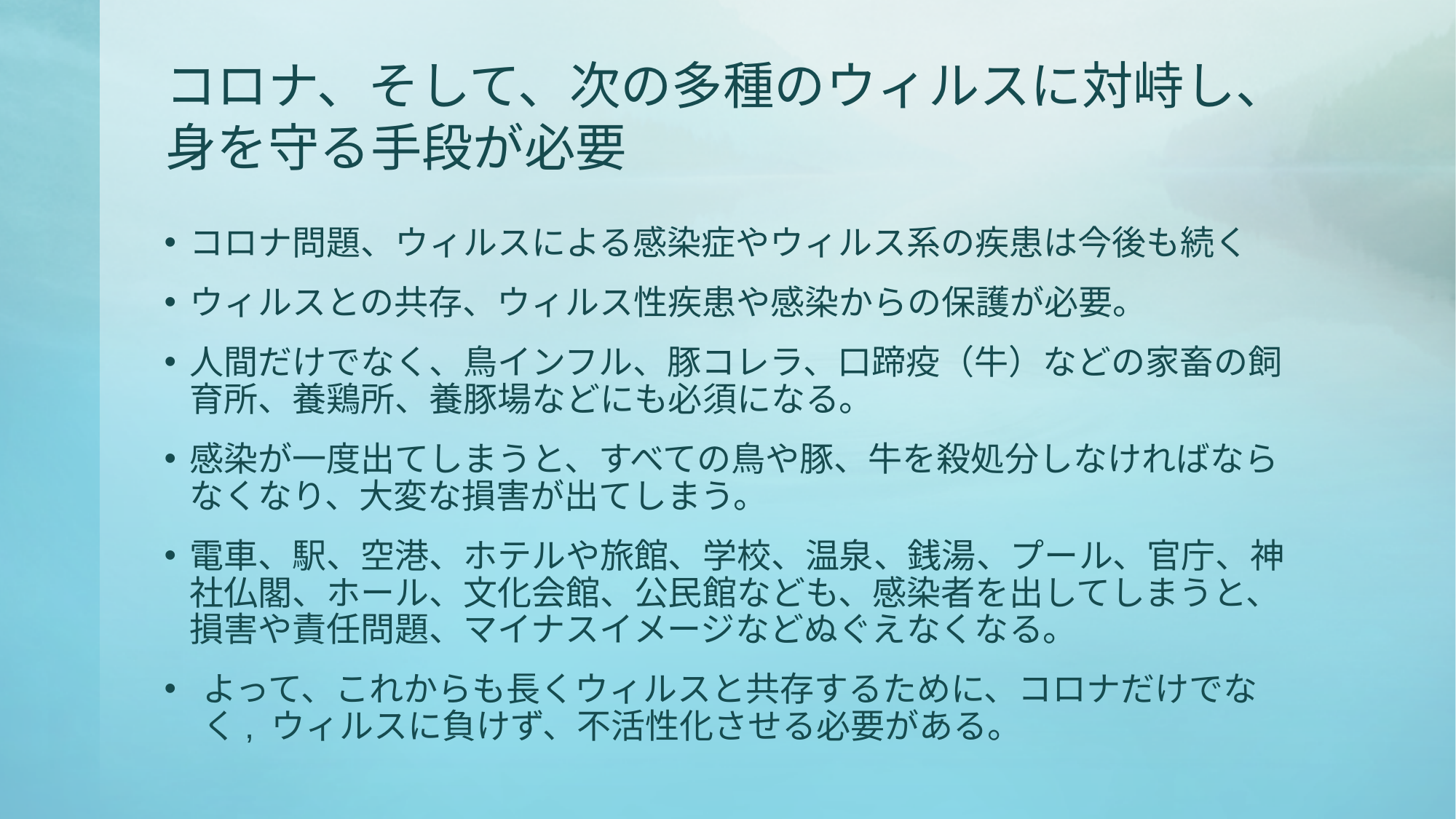

# コロナ、そして、次の多種のウィルスに対峙し、 身を守る手段が必要
コロナ問題、ウィルスによる感染症やウィルス系の疾患は今後も続く
ウィルスとの共存、ウィルス性疾患や感染からの保護が必要。
人間だけでなく、鳥インフル、豚コレラ、口蹄疫（牛）などの家畜の飼育所、養鶏所、養豚場などにも必須になる。
感染が一度出てしまうと、すべての鳥や豚、牛を殺処分しなければならなくなり、大変な損害が出てしまう。
電車、駅、空港、ホテルや旅館、学校、温泉、銭湯、プール、官庁、神社仏閣、ホール、文化会館、公民館なども、感染者を出してしまうと、損害や責任問題、マイナスイメージなどぬぐえなくなる。
よって、これからも長くウィルスと共存するために、コロナだけでなく, ウィルスに負けず、不活性化させる必要がある。